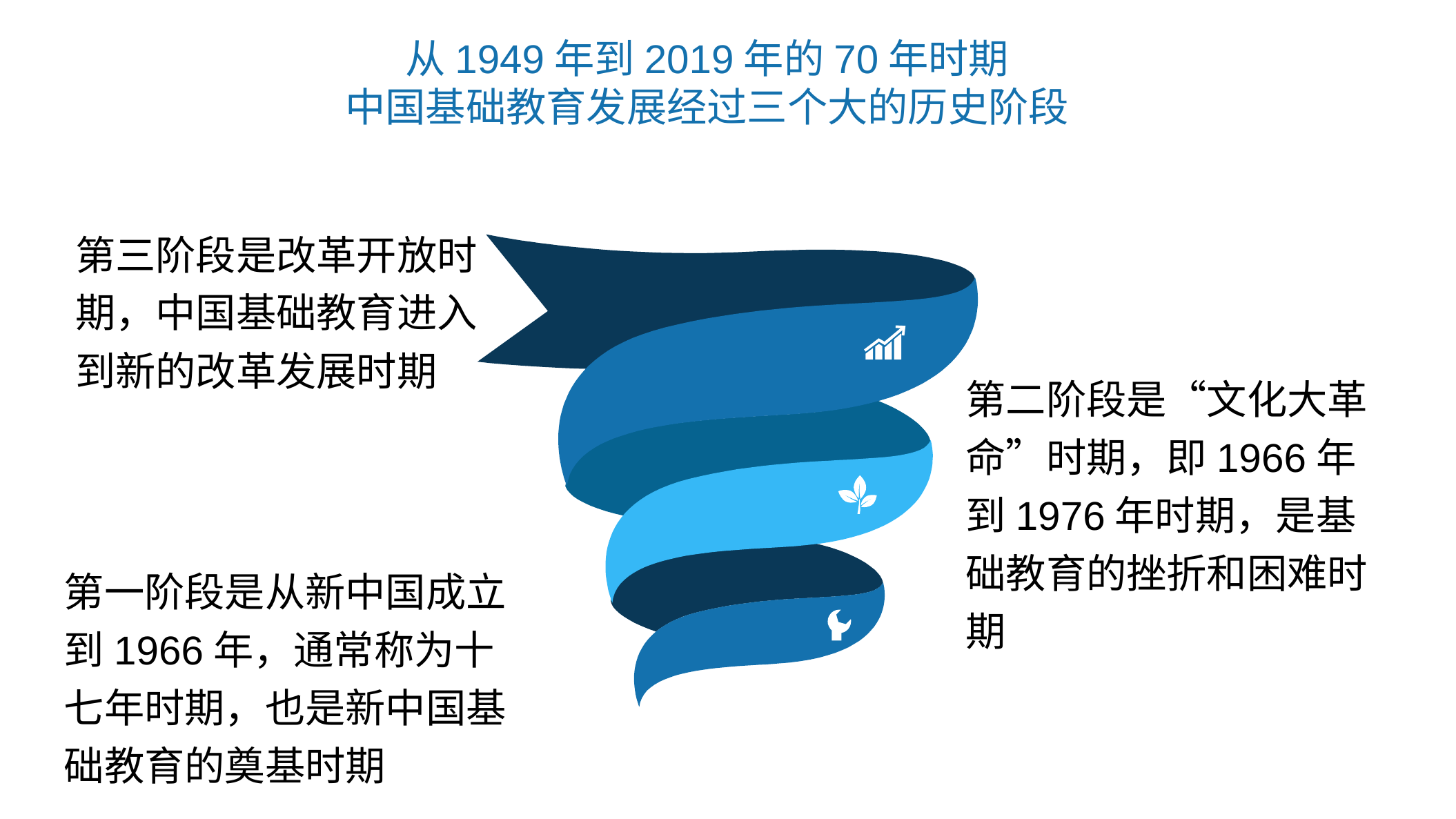

从1949年到2019年的70年时期
中国基础教育发展经过三个大的历史阶段
第三阶段是改革开放时期，中国基础教育进入到新的改革发展时期

第二阶段是“文化大革命”时期，即1966年到1976年时期，是基础教育的挫折和困难时期

第一阶段是从新中国成立到1966年，通常称为十七年时期，也是新中国基础教育的奠基时期